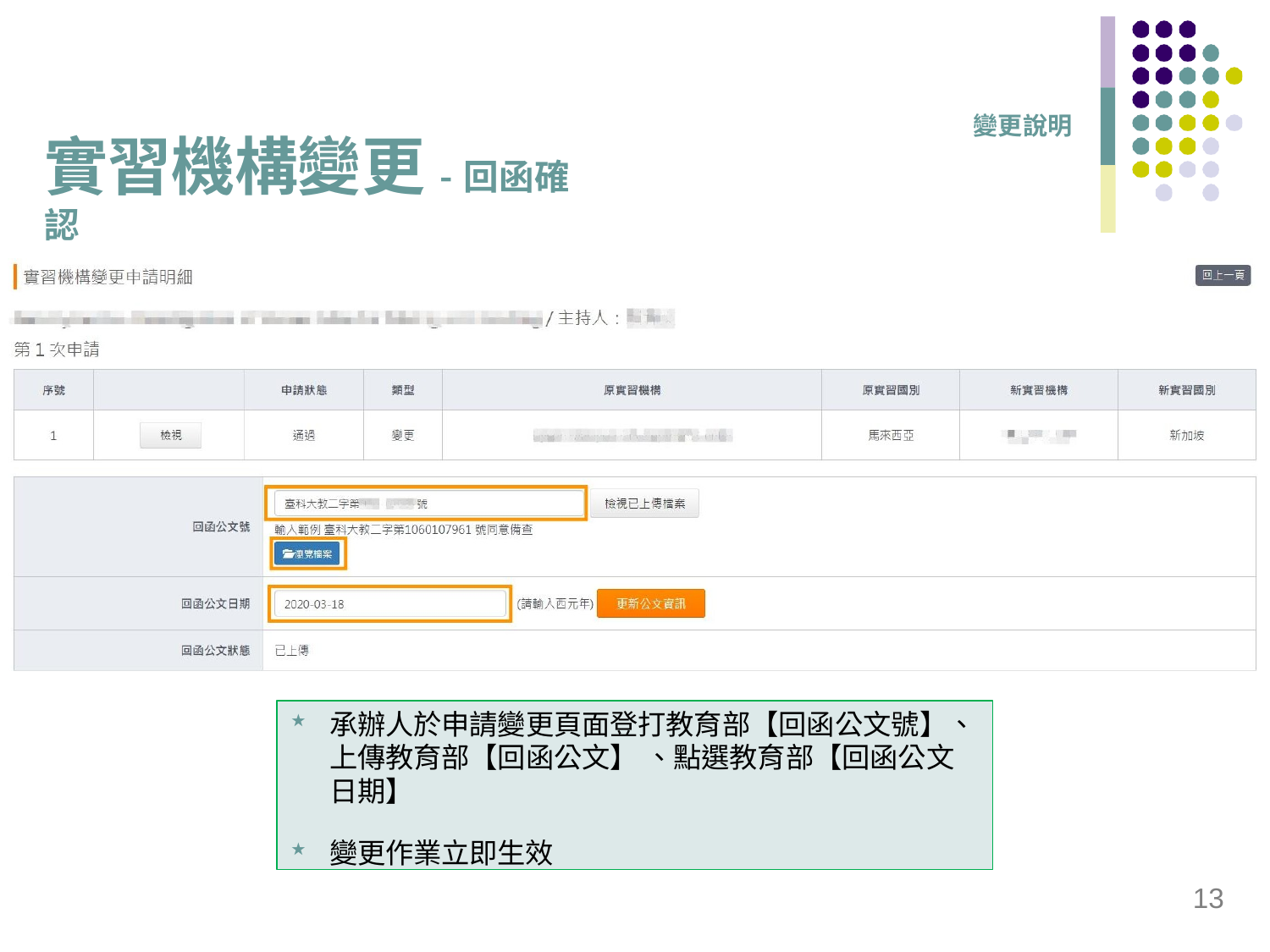

變更說明
# 實習機構變更-回函確認

承辦人於申請變更頁面登打教育部【回函公文號】、 上傳教育部【回函公文】 、點選教育部【回函公文 日期】

變更作業立即生效
13